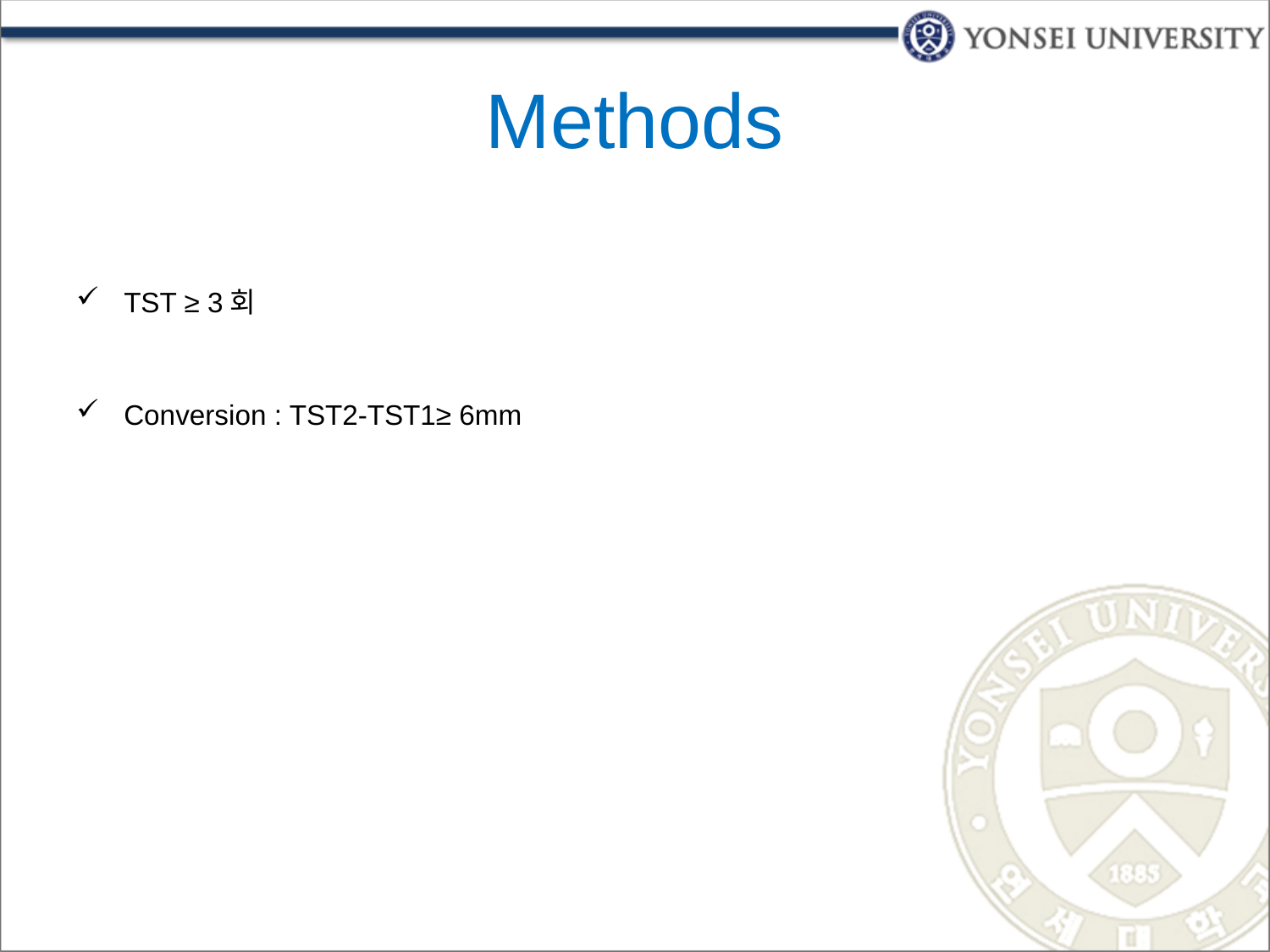

# Methods

TST ≥ 3회

Conversion : TST2-TST1≥ 6mm